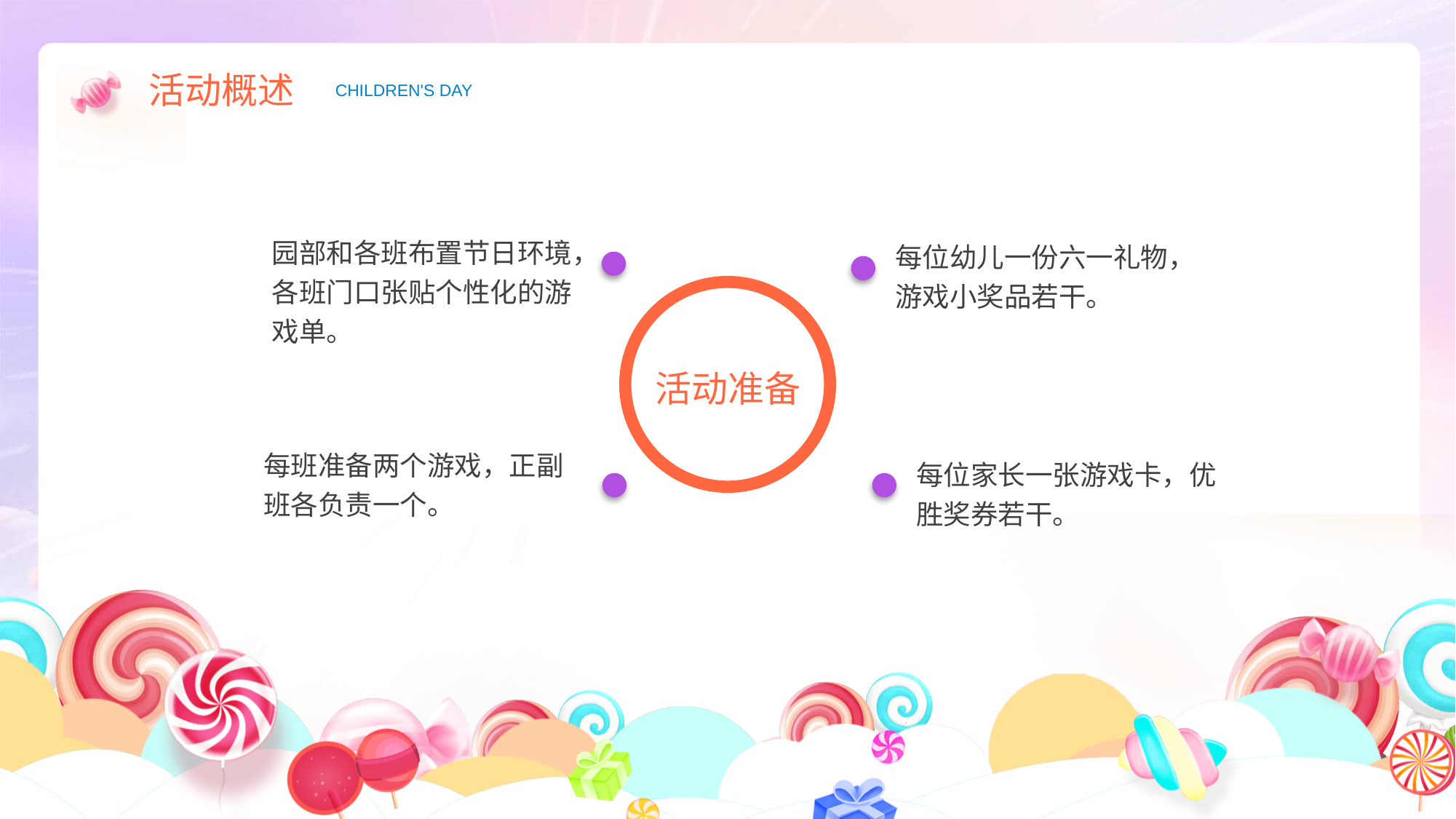

活动概述
CHILDREN'S DAY
园部和各班布置节日环境，各班门口张贴个性化的游戏单。

每位幼儿一份六一礼物，游戏小奖品若干。

活动准备
每班准备两个游戏，正副班各负责一个。

每位家长一张游戏卡，优胜奖券若干。